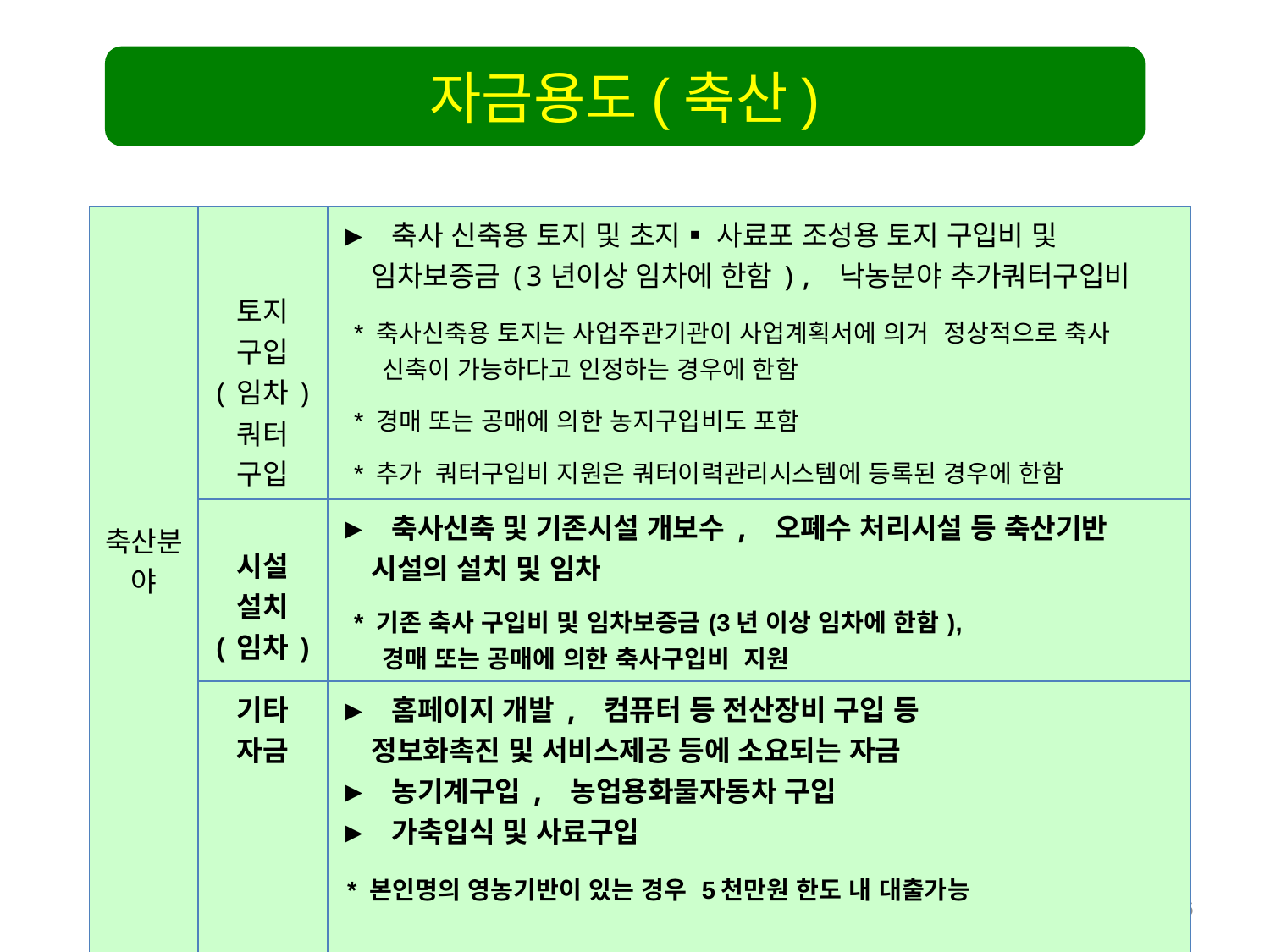

자금용도(축산)
| 축산분야 | 토지 구입 (임차) 쿼터 구입 | ► 축사 신축용 토지 및 초지▪ 사료포 조성용 토지 구입비 및 임차보증금(3년이상 임차에 한함), 낙농분야 추가쿼터구입비 \* 축사신축용 토지는 사업주관기관이 사업계획서에 의거 정상적으로 축사 신축이 가능하다고 인정하는 경우에 한함 \* 경매 또는 공매에 의한 농지구입비도 포함 \* 추가 쿼터구입비 지원은 쿼터이력관리시스템에 등록된 경우에 한함 |
| --- | --- | --- |
|  | 시설 설치 (임차) | ► 축사신축 및 기존시설 개보수, 오폐수 처리시설 등 축산기반 시설의 설치 및 임차 \* 기존 축사 구입비 및 임차보증금(3년 이상 임차에 한함), 경매 또는 공매에 의한 축사구입비 지원 |
|  | 기타 자금 | ► 홈페이지 개발, 컴퓨터 등 전산장비 구입 등 정보화촉진 및 서비스제공 등에 소요되는 자금 ► 농기계구입, 농업용화물자동차 구입 ► 가축입식 및 사료구입 \* 본인명의 영농기반이 있는 경우 5천만원 한도 내 대출가능 |
16